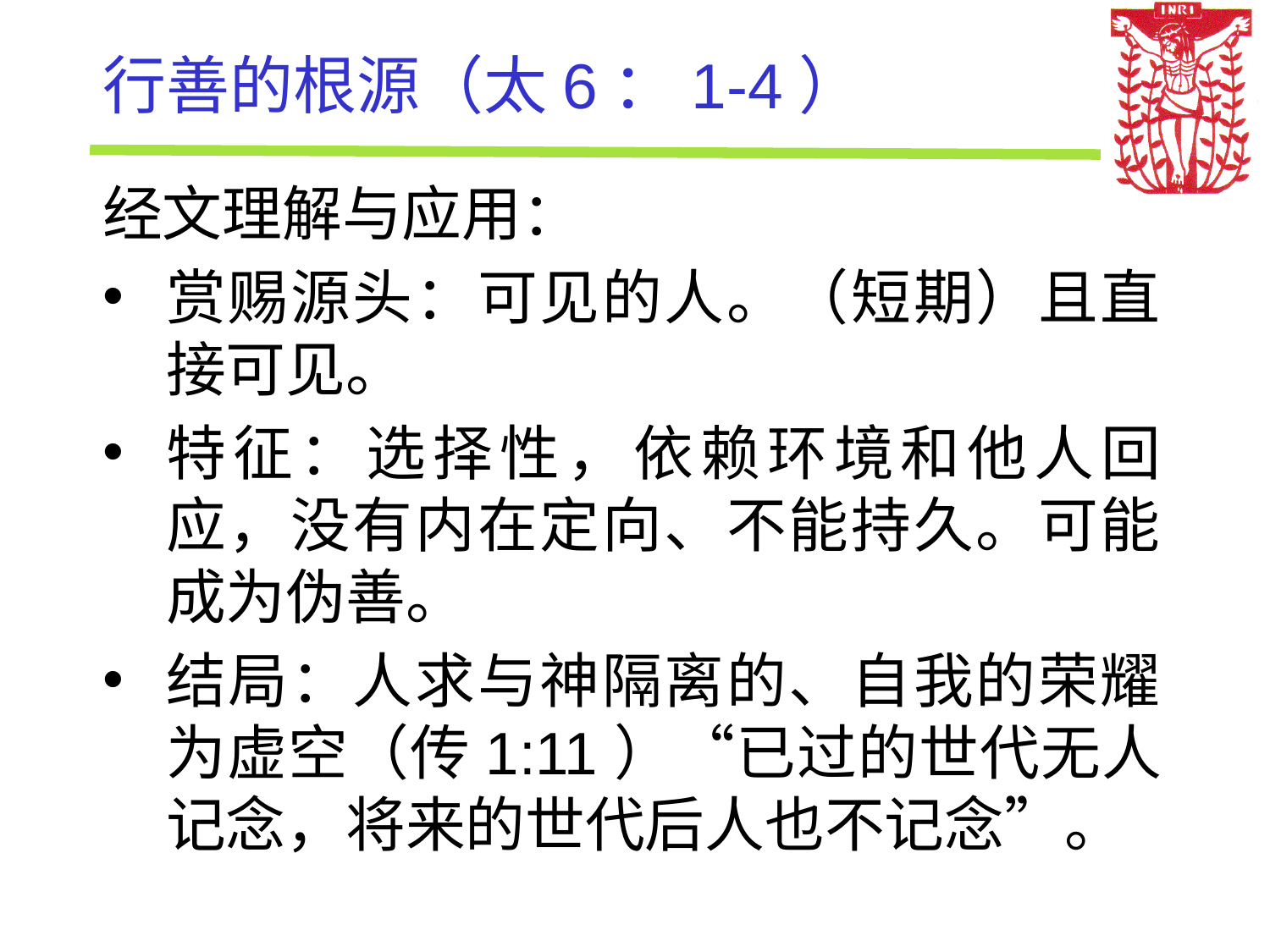

# 行善的根源（太6：1-4）
经文理解与应用：
赏赐源头：可见的人。（短期）且直接可见。
特征：选择性，依赖环境和他人回应，没有内在定向、不能持久。可能成为伪善。
结局：人求与神隔离的、自我的荣耀为虚空（传1:11）“已过的世代无人记念，将来的世代后人也不记念”。